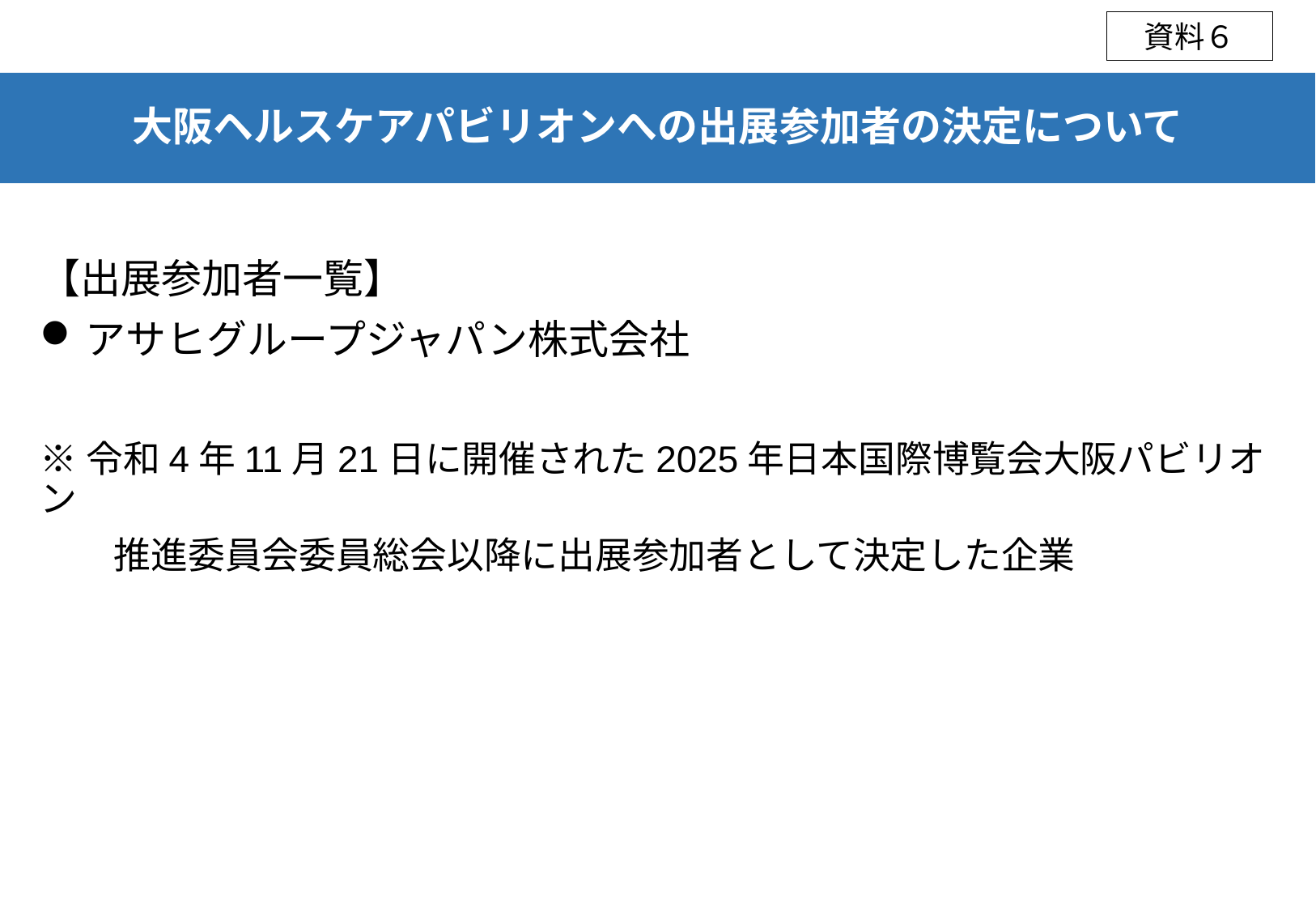

資料６
# 大阪ヘルスケアパビリオンへの出展参加者の決定について
【出展参加者一覧】
アサヒグループジャパン株式会社

※令和4年11月21日に開催された2025年日本国際博覧会大阪パビリオン
　　推進委員会委員総会以降に出展参加者として決定した企業